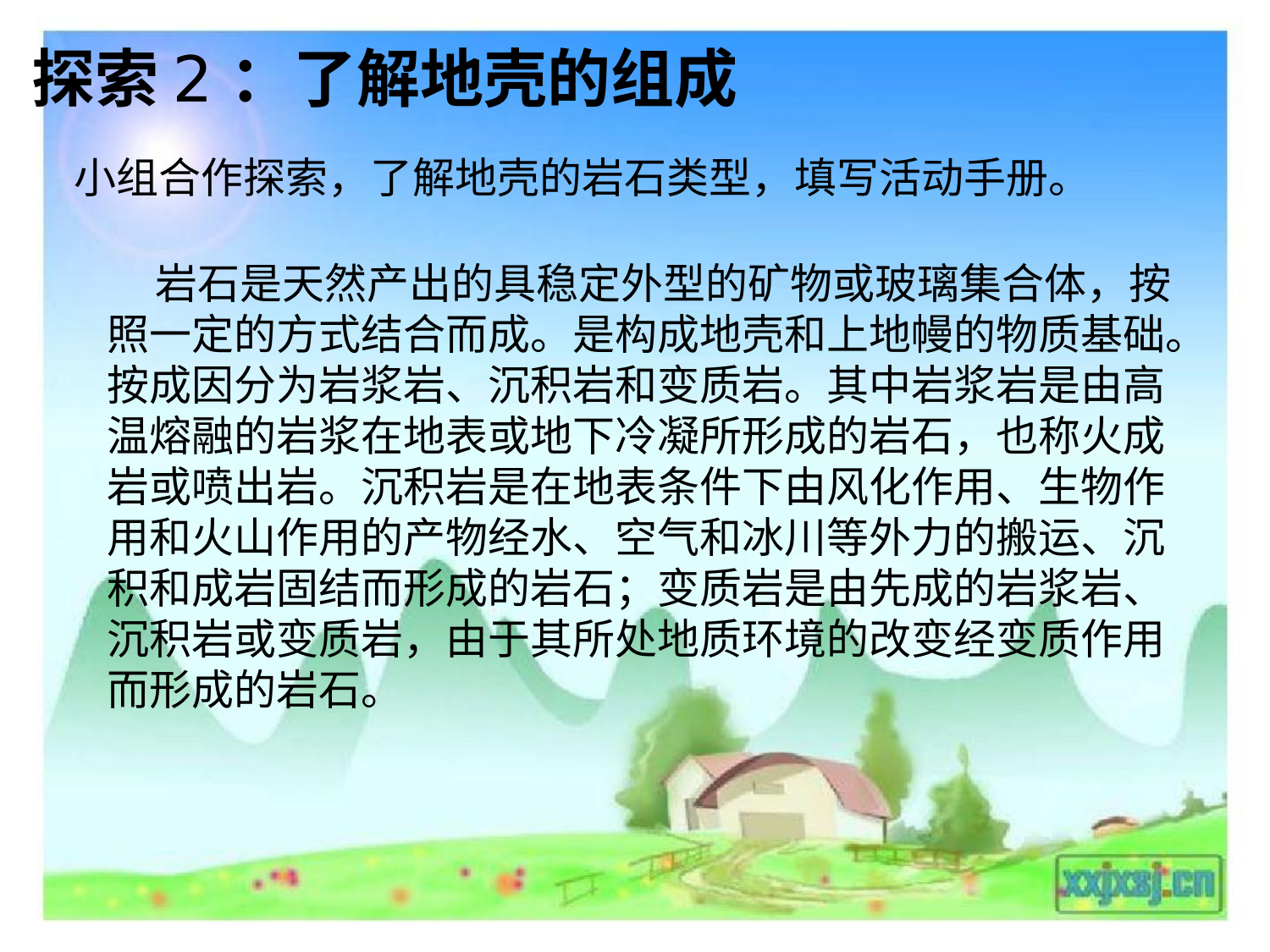

探索2：了解地壳的组成
小组合作探索，了解地壳的岩石类型，填写活动手册。
    岩石是天然产出的具稳定外型的矿物或玻璃集合体，按照一定的方式结合而成。是构成地壳和上地幔的物质基础。按成因分为岩浆岩、沉积岩和变质岩。其中岩浆岩是由高温熔融的岩浆在地表或地下冷凝所形成的岩石，也称火成岩或喷出岩。沉积岩是在地表条件下由风化作用、生物作用和火山作用的产物经水、空气和冰川等外力的搬运、沉积和成岩固结而形成的岩石；变质岩是由先成的岩浆岩、沉积岩或变质岩，由于其所处地质环境的改变经变质作用而形成的岩石。